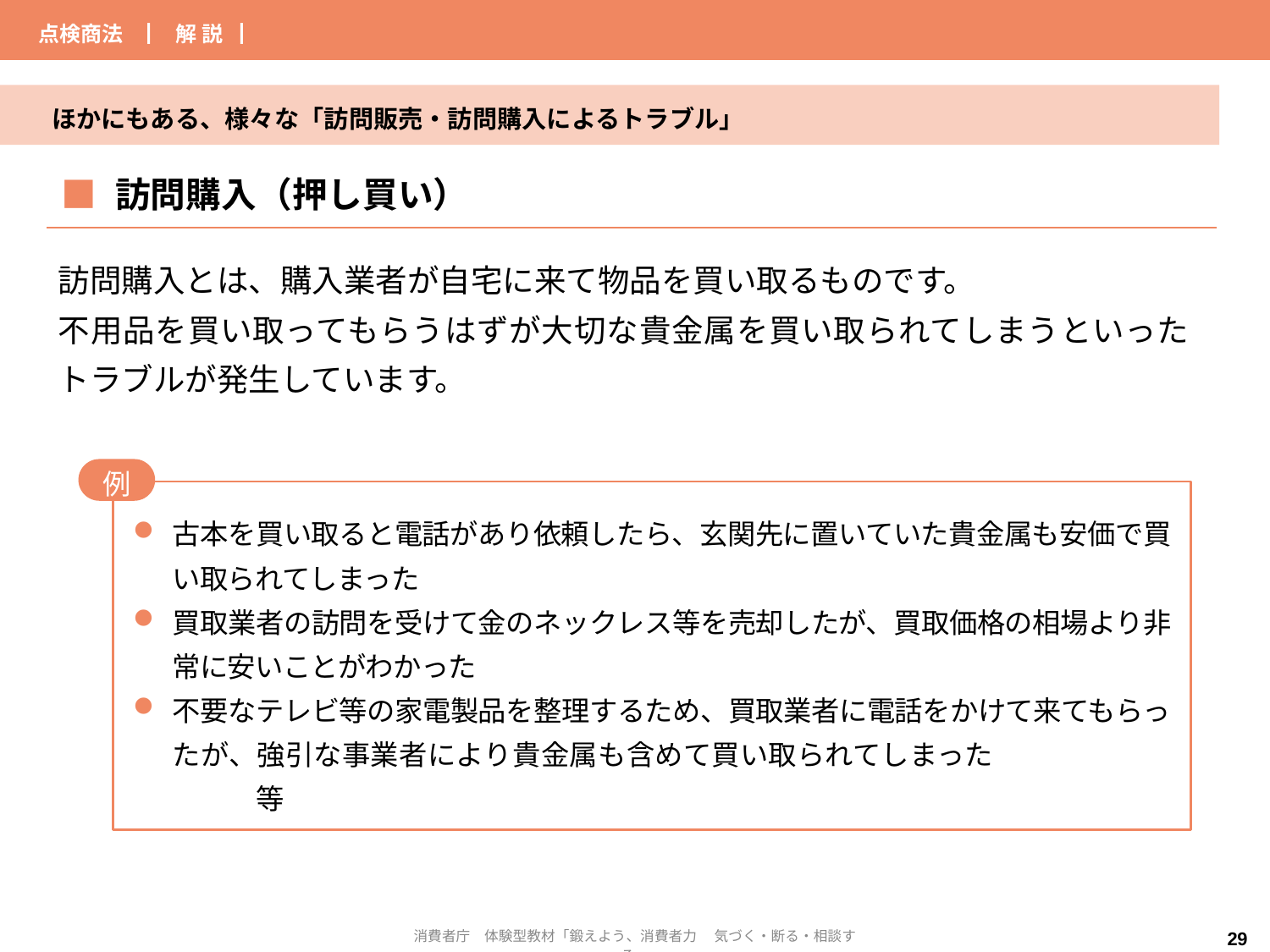

| 点検商法 | ▏解 説▕ |  |  |
| --- | --- | --- | --- |

ほかにもある、様々な「訪問販売・訪問購入によるトラブル」
| ■ 訪問購入（押し買い） |
| --- |
訪問購入とは、購入業者が自宅に来て物品を買い取るものです。
不用品を買い取ってもらうはずが大切な貴金属を買い取られてしまうといった
トラブルが発生しています。

例
古本を買い取ると電話があり依頼したら、玄関先に置いていた貴金属も安価で買い取られてしまった
買取業者の訪問を受けて金のネックレス等を売却したが、買取価格の相場より非常に安いことがわかった
不要なテレビ等の家電製品を整理するため、買取業者に電話をかけて来てもらったが、強引な事業者により貴金属も含めて買い取られてしまった	　　　　　　等